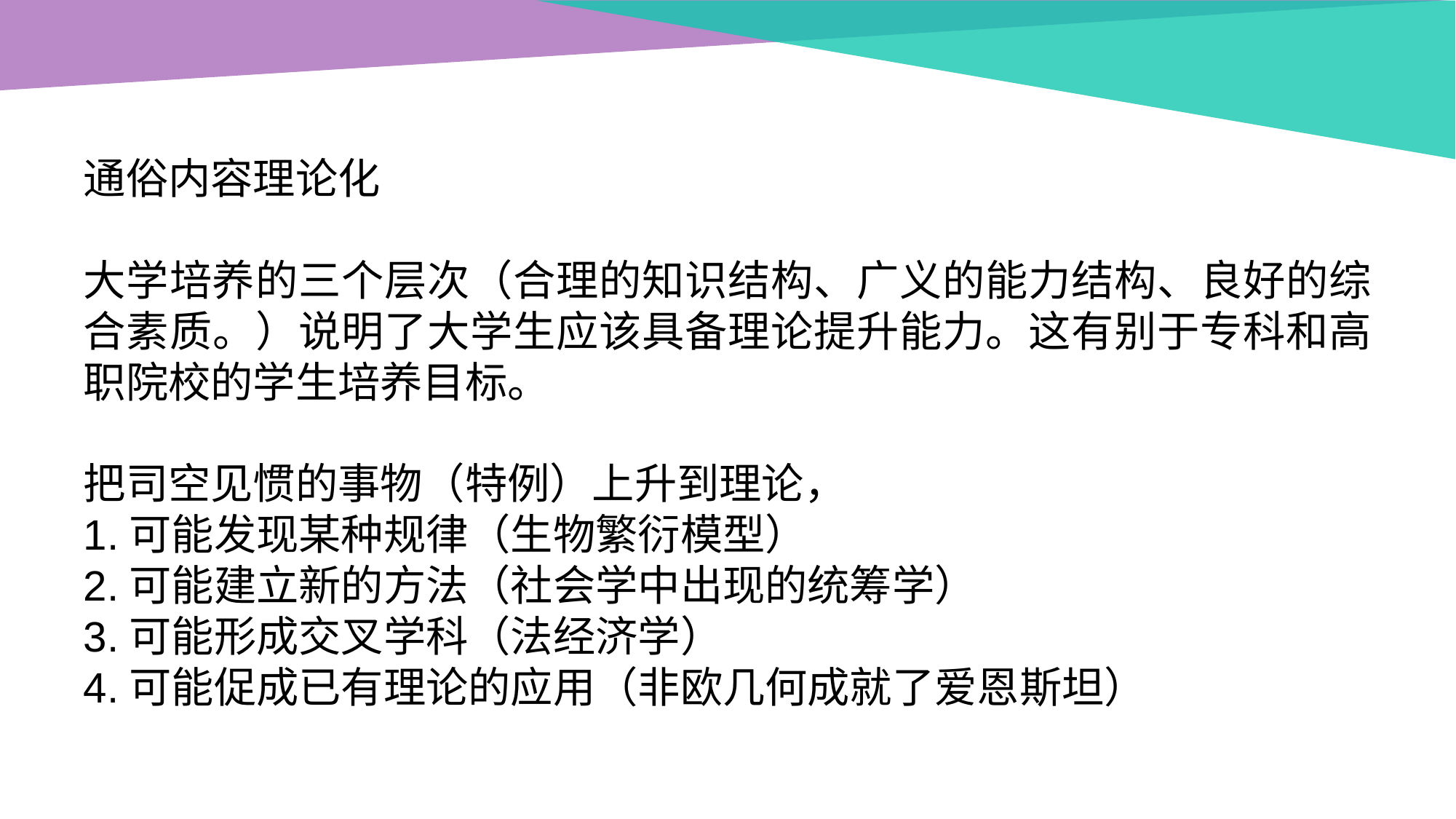

通俗内容理论化

大学培养的三个层次（合理的知识结构、广义的能力结构、良好的综合素质。）说明了大学生应该具备理论提升能力。这有别于专科和高职院校的学生培养目标。

把司空见惯的事物（特例）上升到理论，
1.可能发现某种规律（生物繁衍模型）
2.可能建立新的方法（社会学中出现的统筹学）
3.可能形成交叉学科（法经济学）
4.可能促成已有理论的应用（非欧几何成就了爱恩斯坦）